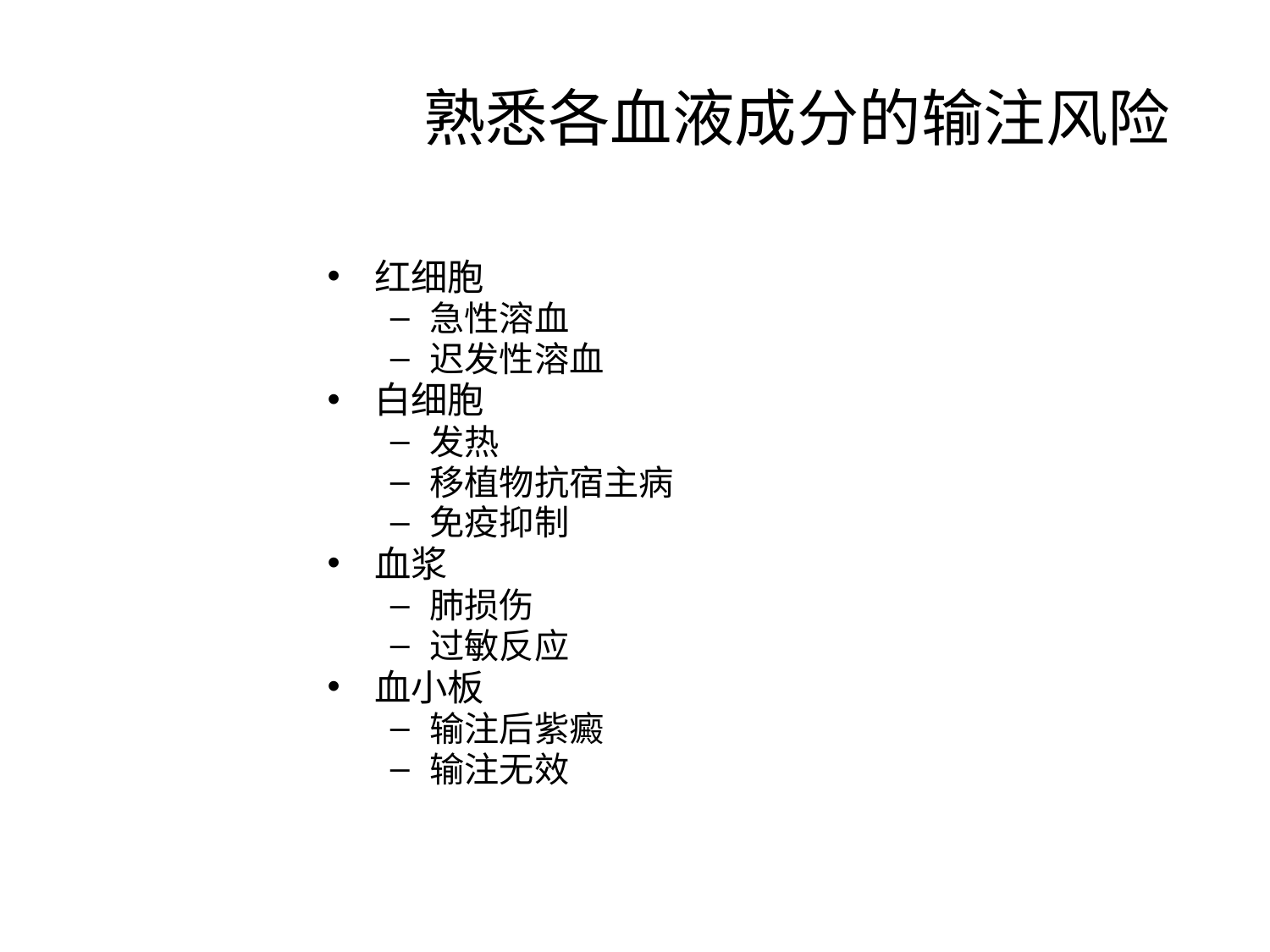

熟悉各血液成分的输注风险
红细胞
急性溶血
迟发性溶血
白细胞
发热
移植物抗宿主病
免疫抑制
血浆
肺损伤
过敏反应
血小板
输注后紫癜
输注无效